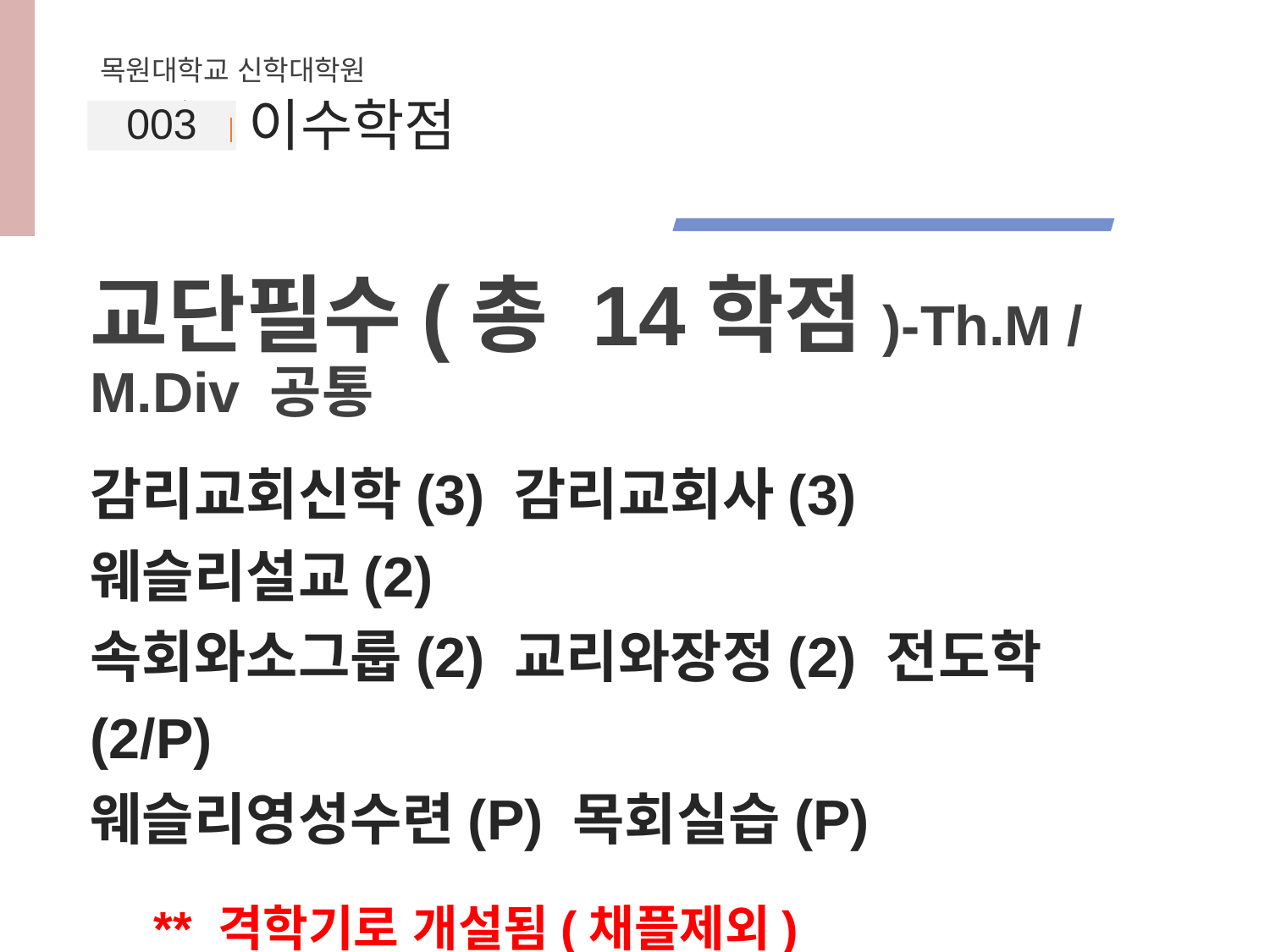

목원대학교 신학대학원
003
이수학점
교단필수(총 14학점)-Th.M / M.Div 공통

감리교회신학(3) 감리교회사(3) 웨슬리설교(2)
속회와소그룹(2) 교리와장정(2) 전도학(2/P)
웨슬리영성수련(P) 목회실습(P)

** 격학기로 개설됨(채플제외)
** 패스과목: TH.M./M.A. 3회, M.Div. 5회 이수
** 기안수자 및 비목회자 과정은 제외